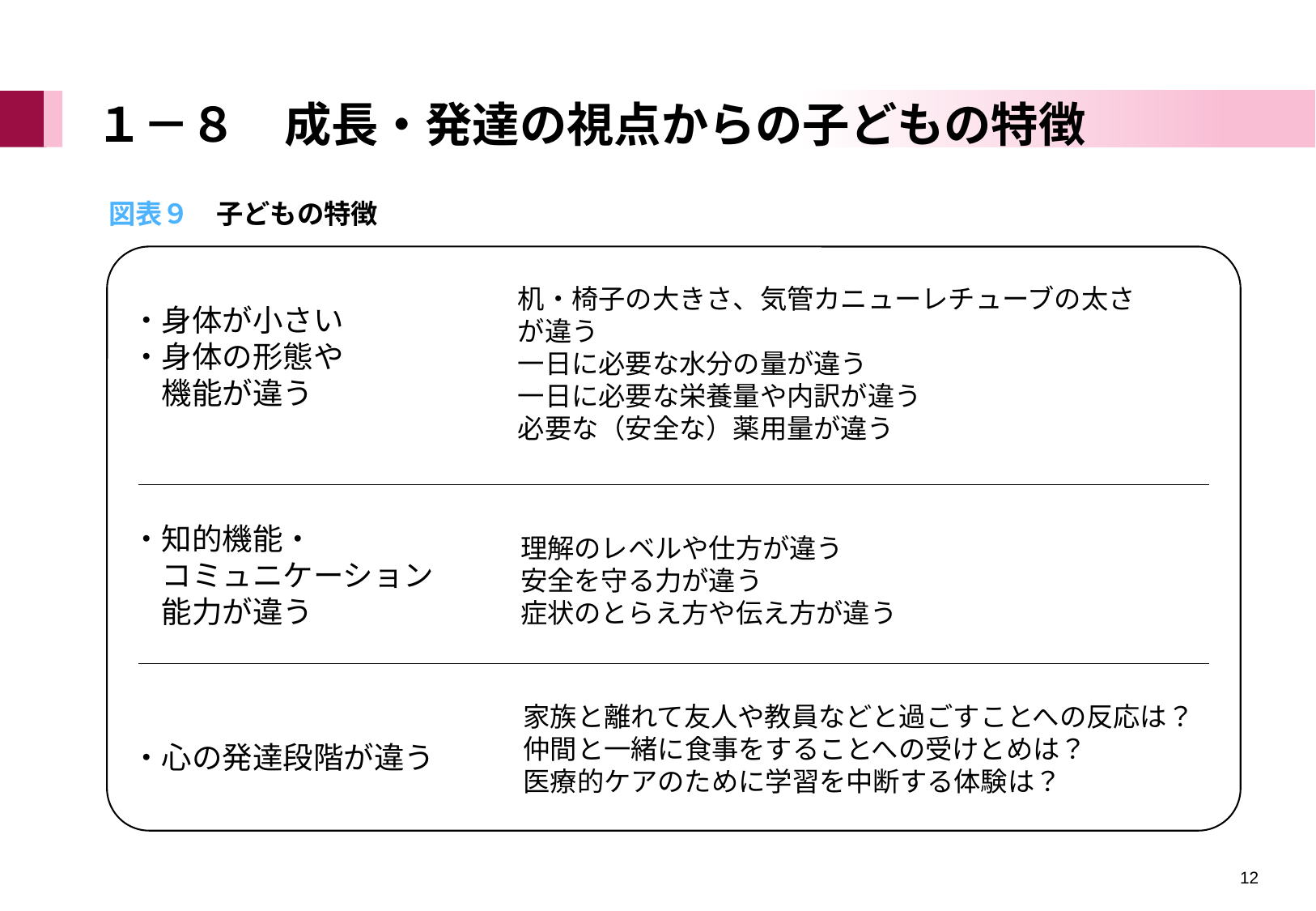

# １－８　成長・発達の視点からの子どもの特徴
図表９　子どもの特徴

・身体が小さい
・身体の形態や
　機能が違う

・知的機能・
　コミュニケーション
　能力が違う

・心の発達段階が違う

机・椅子の大きさ、気管カニューレチューブの太さが違う
一日に必要な水分の量が違う
一日に必要な栄養量や内訳が違う
必要な（安全な）薬用量が違う
理解のレベルや仕方が違う
安全を守る力が違う
症状のとらえ方や伝え方が違う
家族と離れて友人や教員などと過ごすことへの反応は？
仲間と一緒に食事をすることへの受けとめは？
医療的ケアのために学習を中断する体験は？
12